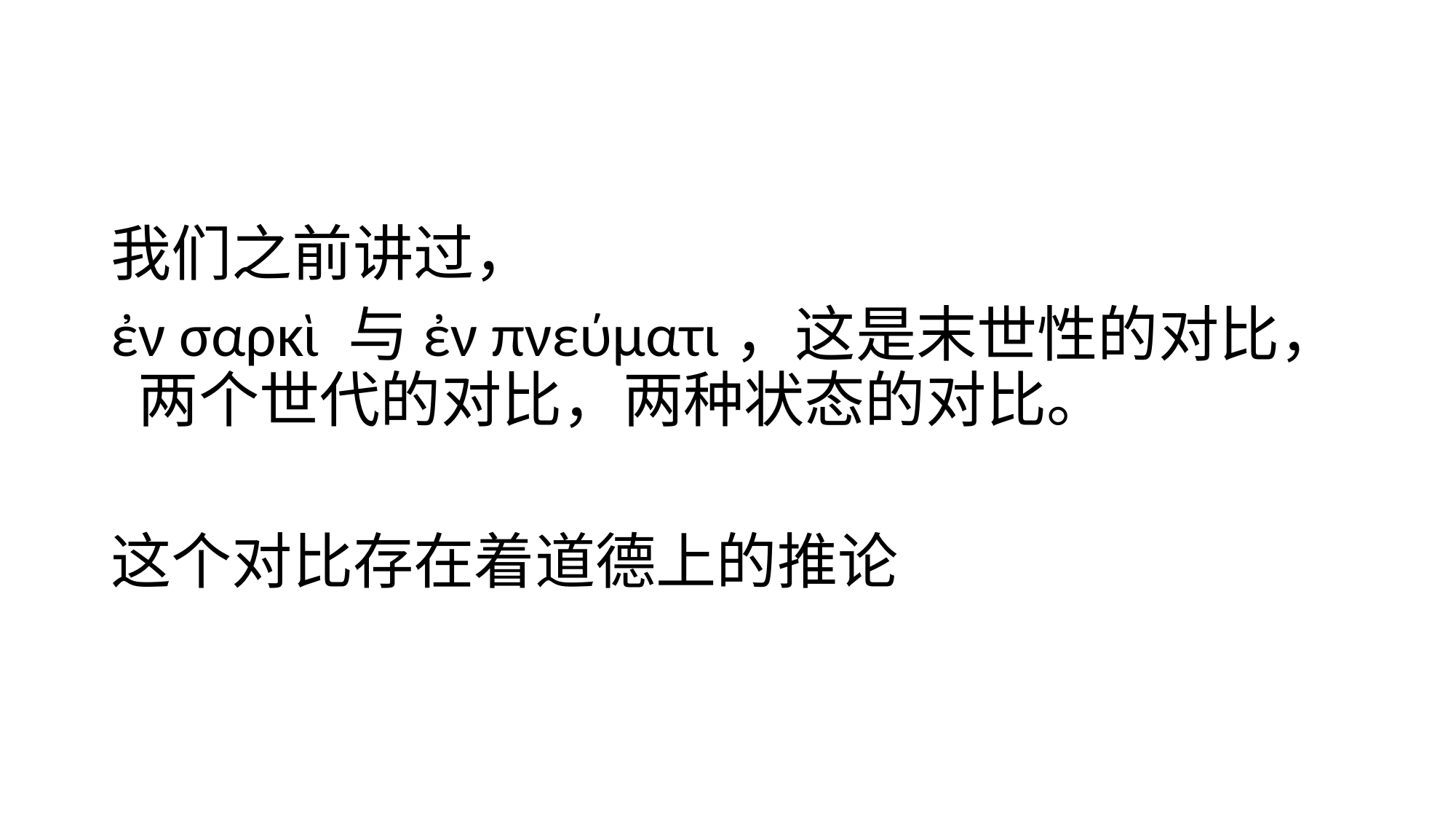

#
我们之前讲过，
ἐν σαρκὶ 与ἐν πνεύματι，这是末世性的对比，两个世代的对比，两种状态的对比。

这个对比存在着道德上的推论